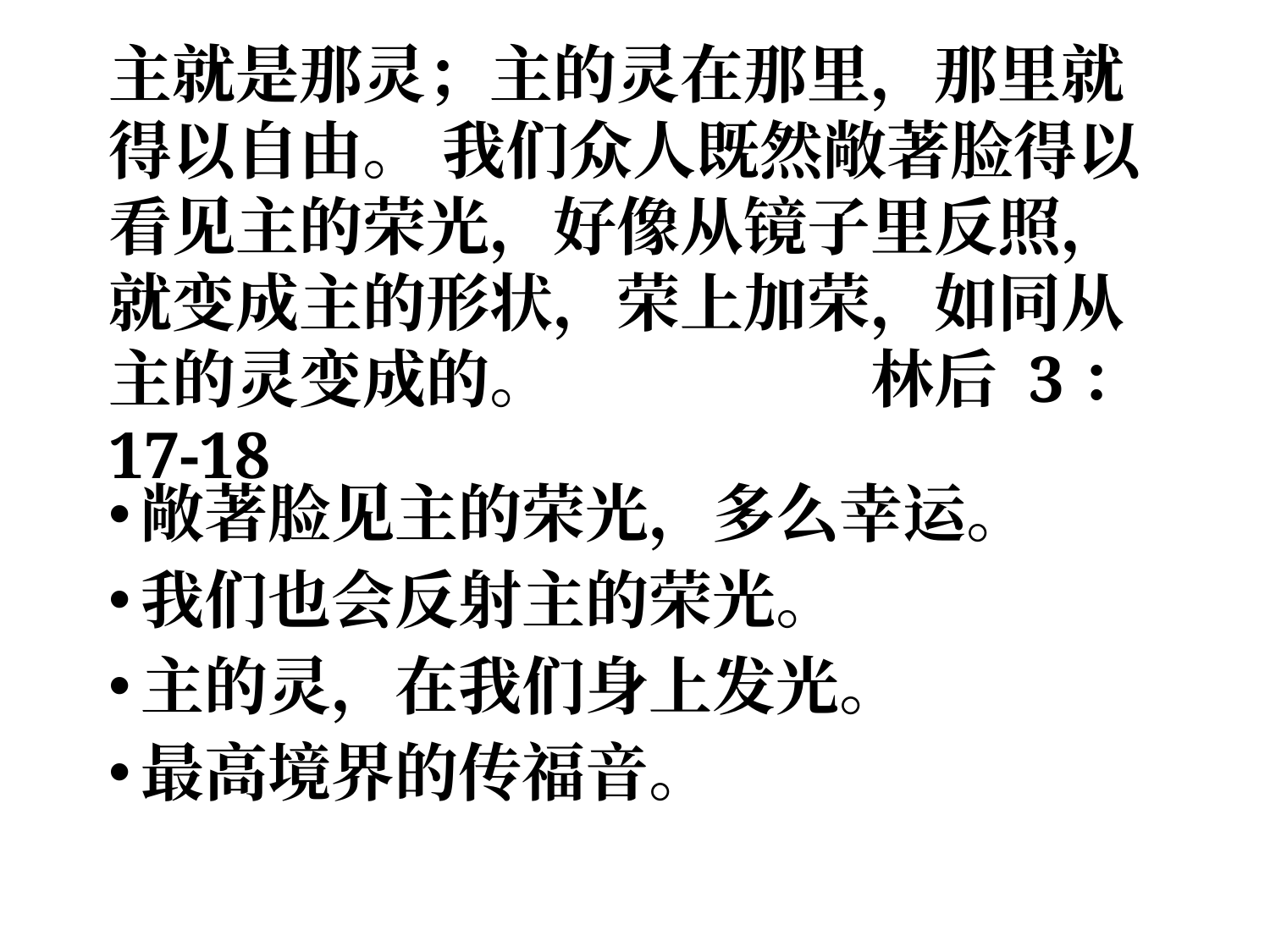

主就是那灵；主的灵在那里，那里就得以自由。 我们众人既然敞著脸得以看见主的荣光，好像从镜子里反照，就变成主的形状，荣上加荣，如同从主的灵变成的。 			林后 3：17-18
敞著脸见主的荣光，多么幸运。
我们也会反射主的荣光。
主的灵，在我们身上发光。
最高境界的传福音。